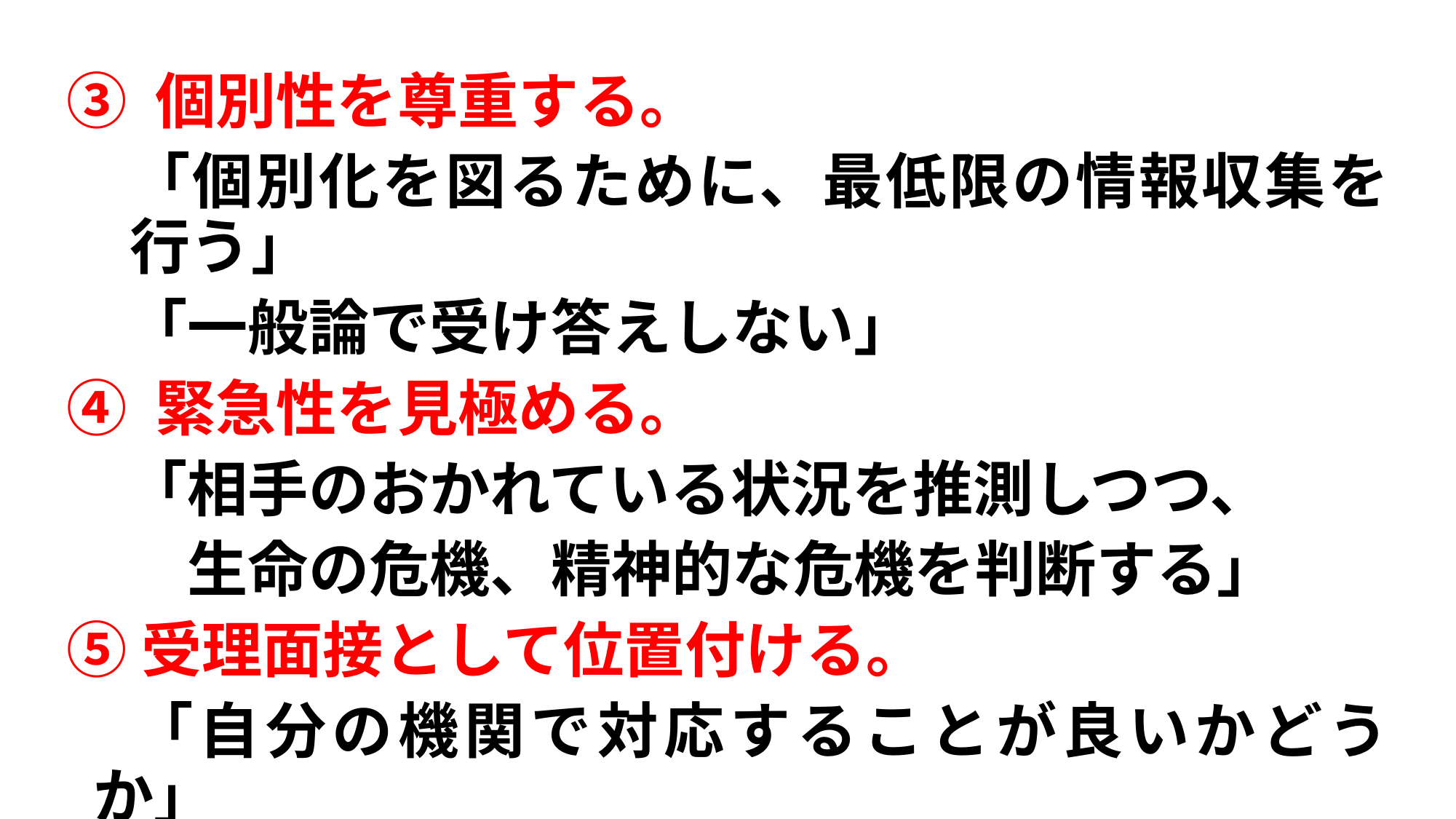

③ 個別性を尊重する｡
　「個別化を図るために、最低限の情報収集を行う」
　「一般論で受け答えしない」
④ 緊急性を見極める｡
　「相手のおかれている状況を推測しつつ、
　　生命の危機、精神的な危機を判断する」
⑤受理面接として位置付ける｡
　「自分の機関で対応することが良いかどうか」
　「自分自身で、対応できる相談かどうか判断する」